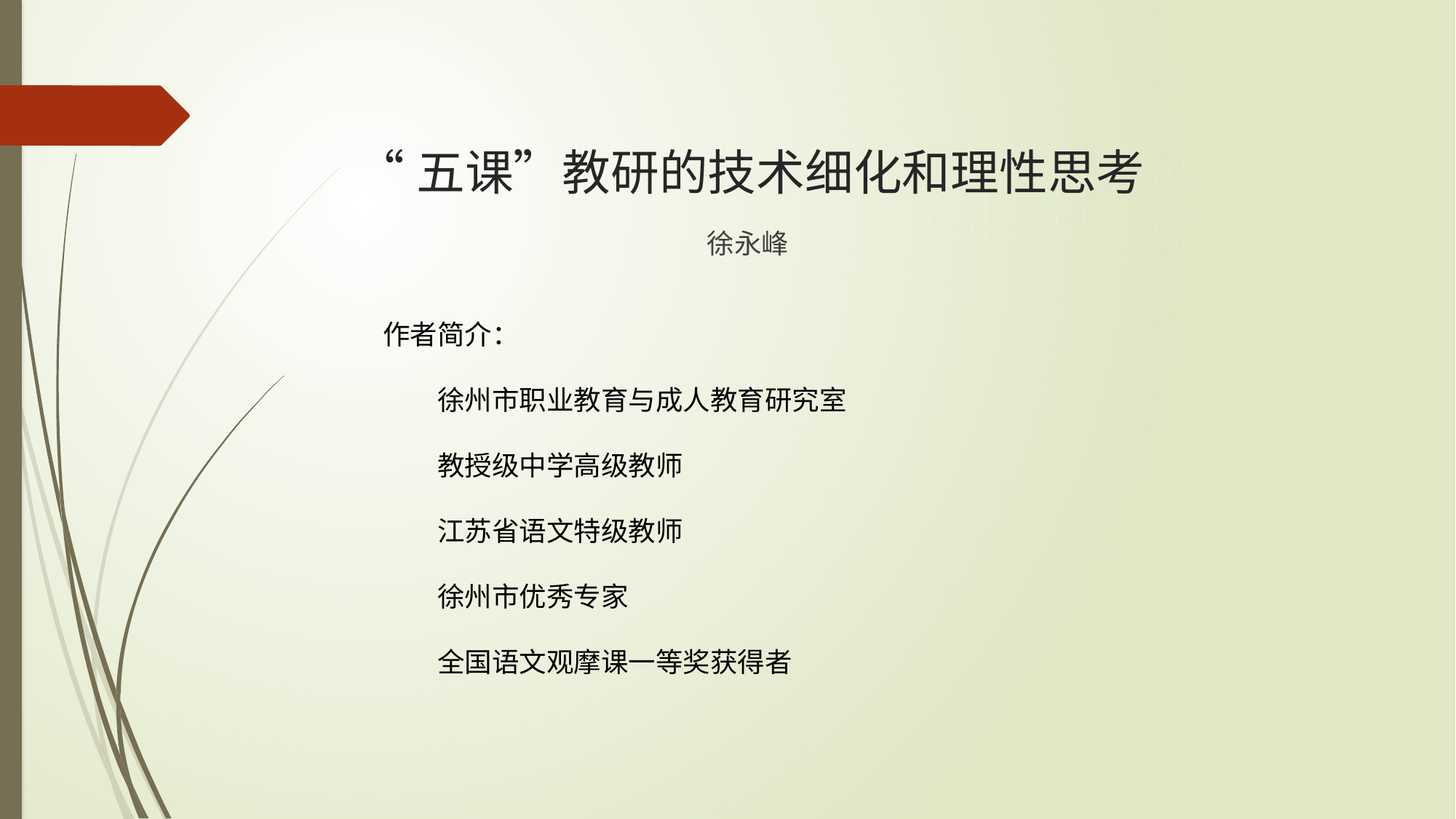

# “五课”教研的技术细化和理性思考
徐永峰
作者简介：
徐州市职业教育与成人教育研究室
教授级中学高级教师
江苏省语文特级教师
徐州市优秀专家
全国语文观摩课一等奖获得者